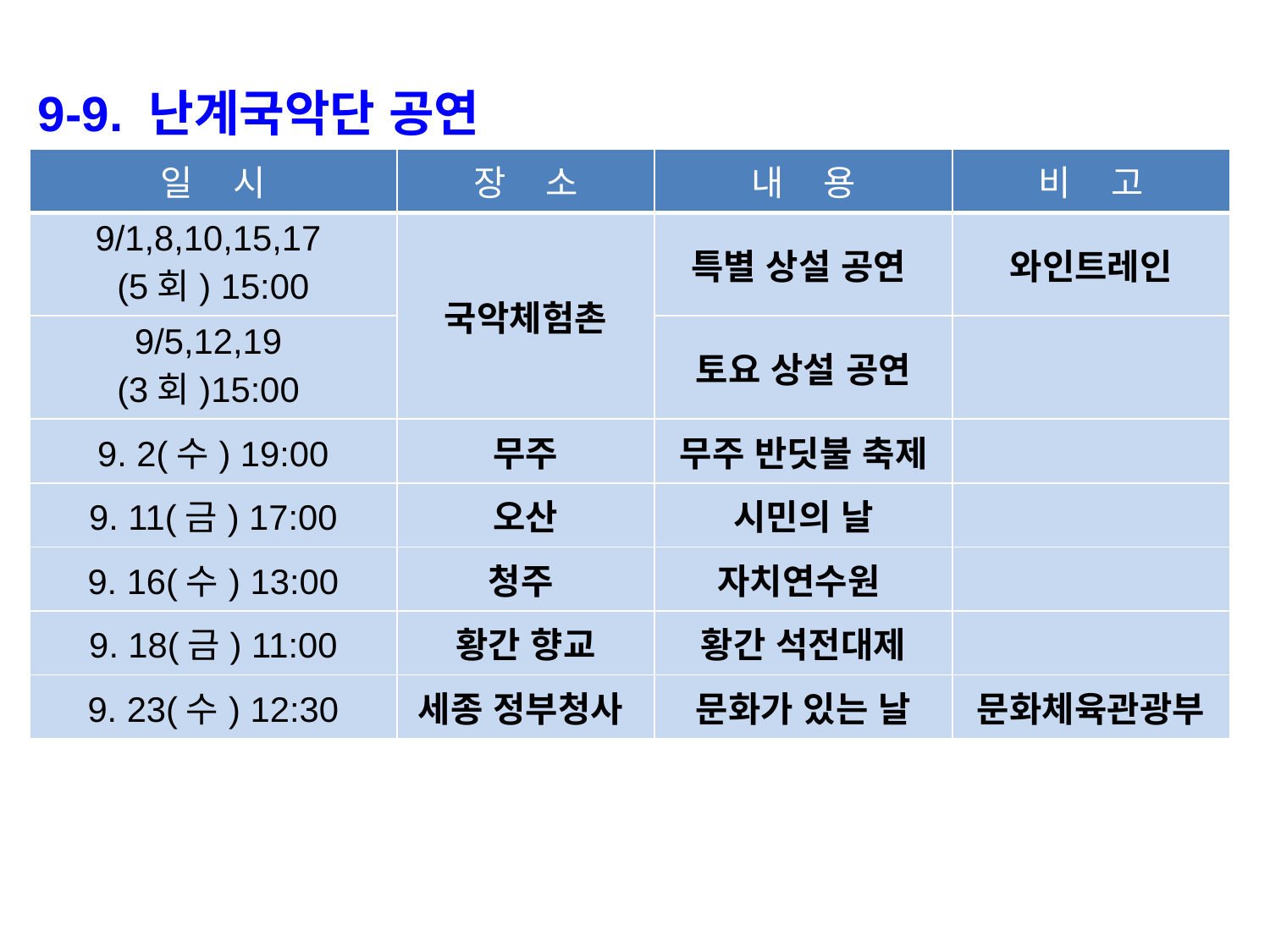

9-9. 난계국악단 공연

| 일 시 | 장 소 | 내 용 | 비 고 |
| --- | --- | --- | --- |
| 9/1,8,10,15,17 (5회) 15:00 | 국악체험촌 | 특별 상설 공연 | 와인트레인 |
| 9/5,12,19 (3회)15:00 |  | 토요 상설 공연 |  |
| 9. 2(수) 19:00 | 무주 | 무주 반딧불 축제 |  |
| 9. 11(금) 17:00 | 오산 | 시민의 날 |  |
| 9. 16(수) 13:00 | 청주 | 자치연수원 |  |
| 9. 18(금) 11:00 | 황간 향교 | 황간 석전대제 |  |
| 9. 23(수) 12:30 | 세종 정부청사 | 문화가 있는 날 | 문화체육관광부 |